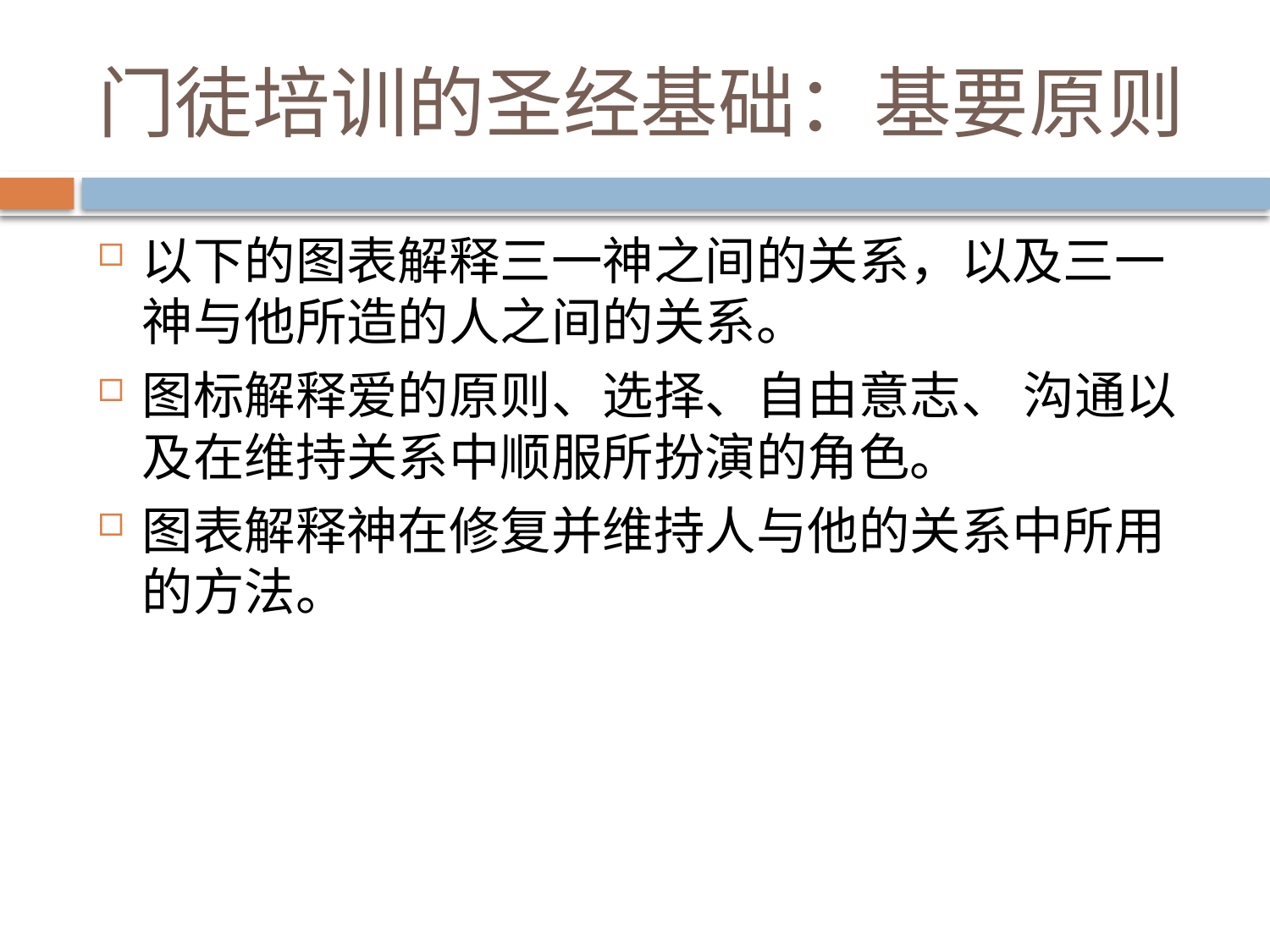

# 门徒培训的圣经基础：基要原则
以下的图表解释三一神之间的关系，以及三一神与他所造的人之间的关系。
图标解释爱的原则、选择、自由意志、 沟通以及在维持关系中顺服所扮演的角色。
图表解释神在修复并维持人与他的关系中所用的方法。